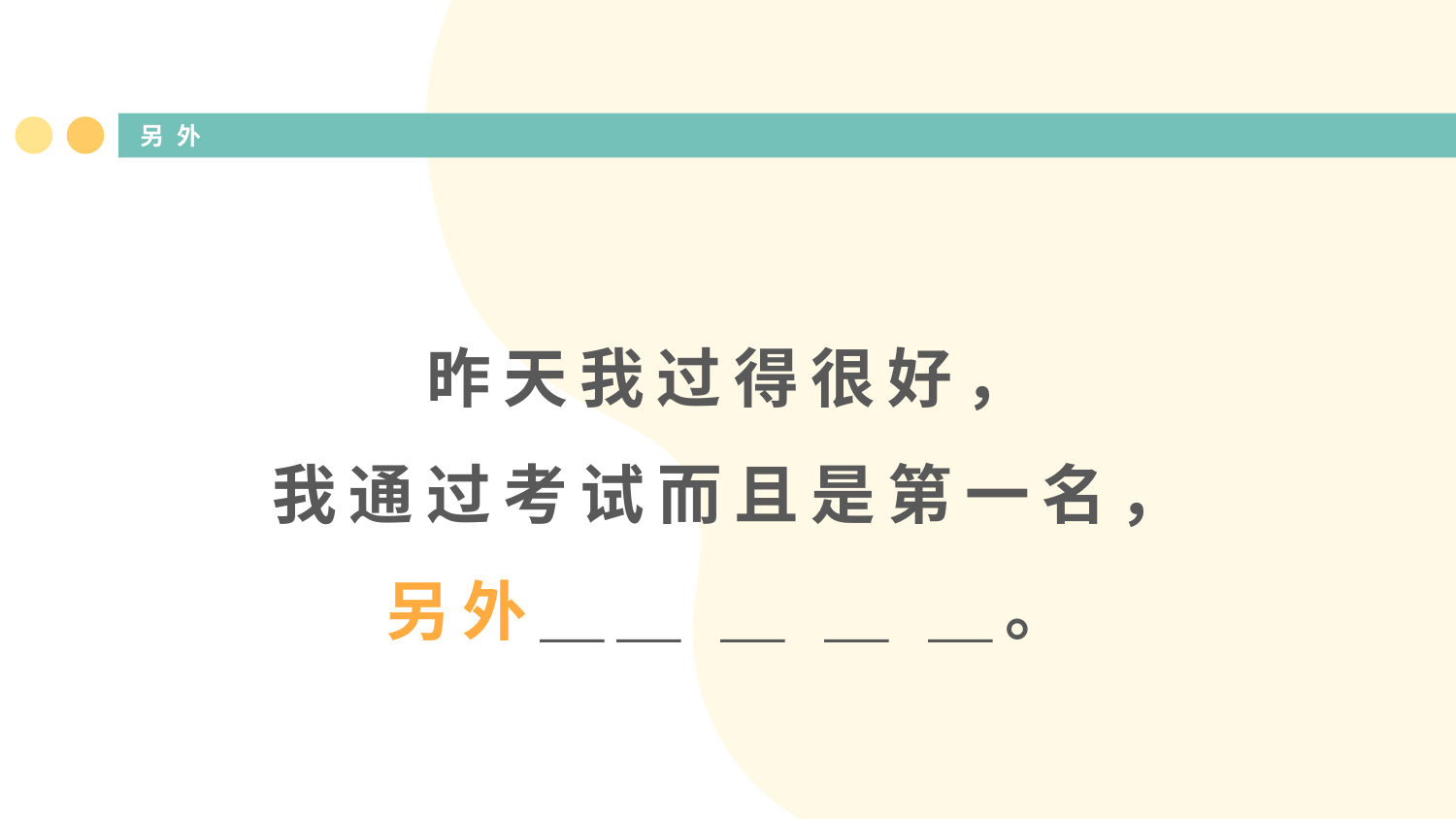

# 另外
昨天我过得很好，
我通过考试而且是第一名，
另外＿＿ ＿ ＿ ＿。